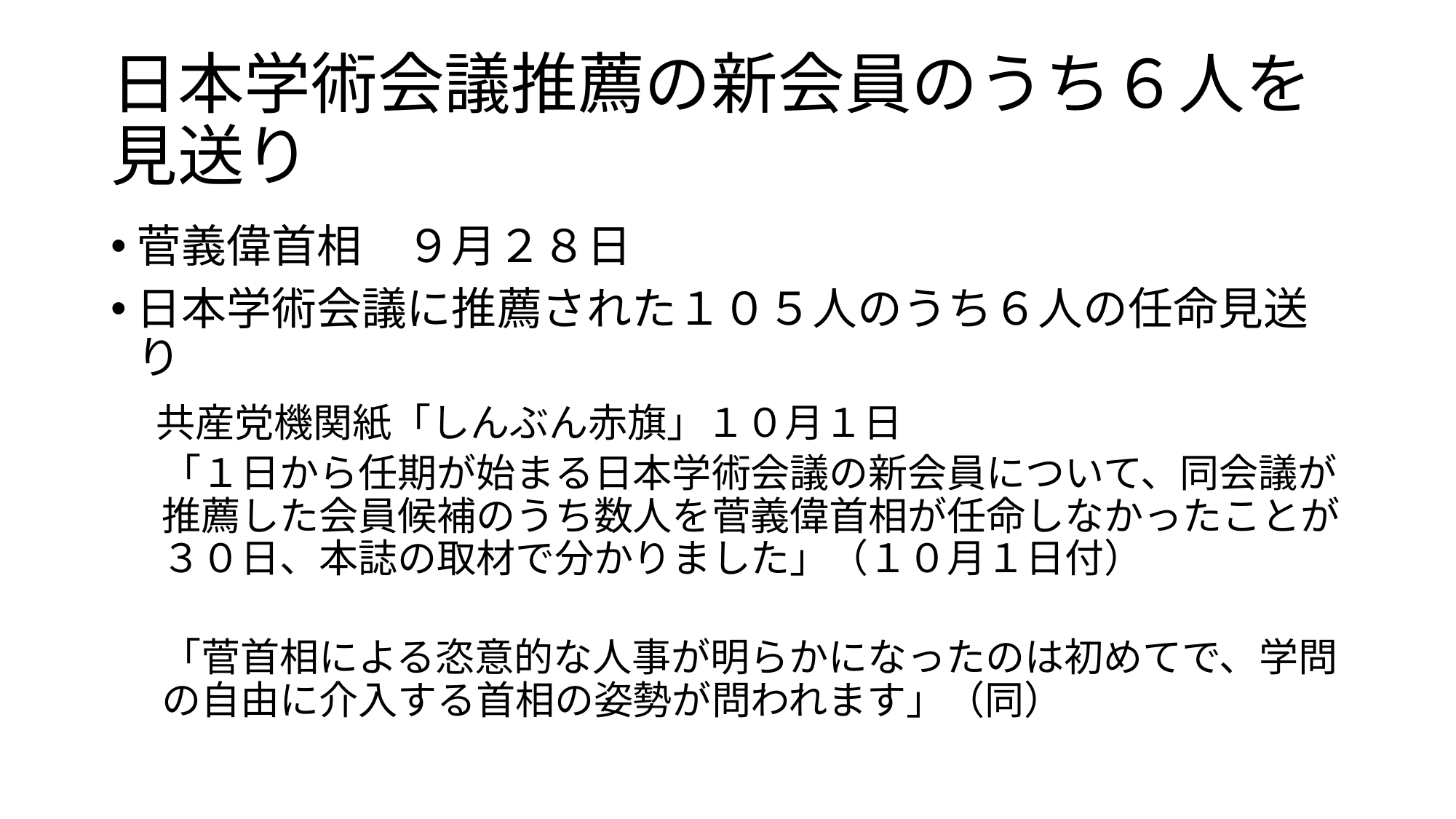

# 日本学術会議推薦の新会員のうち６人を見送り
菅義偉首相　９月２８日
日本学術会議に推薦された１０５人のうち６人の任命見送り
　共産党機関紙「しんぶん赤旗」１０月１日
「１日から任期が始まる日本学術会議の新会員について、同会議が推薦した会員候補のうち数人を菅義偉首相が任命しなかったことが３０日、本誌の取材で分かりました」（１０月１日付）

「菅首相による恣意的な人事が明らかになったのは初めてで、学問の自由に介入する首相の姿勢が問われます」（同）